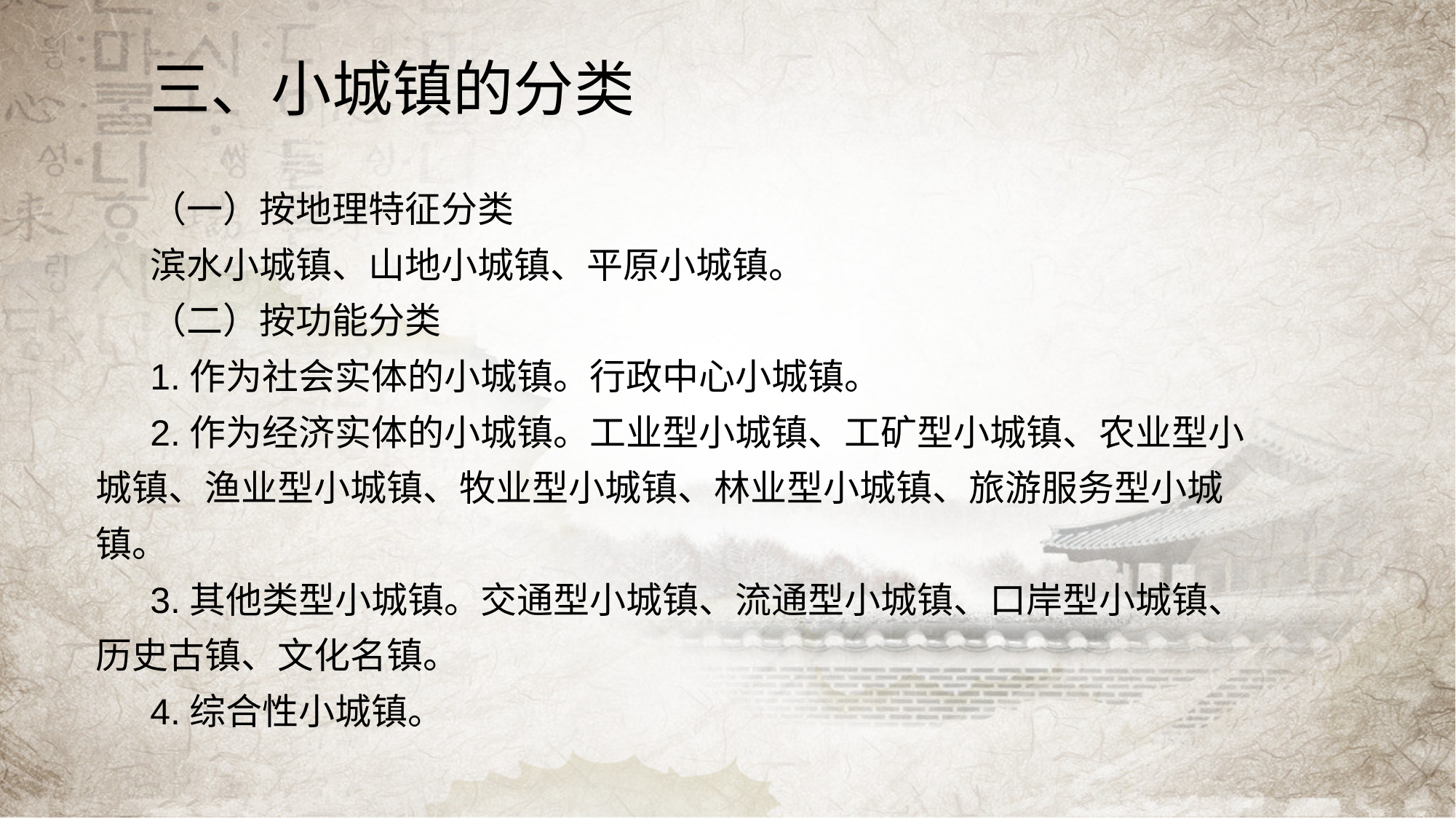

三、小城镇的分类

（一）按地理特征分类
滨水小城镇、山地小城镇、平原小城镇。
（二）按功能分类
1.作为社会实体的小城镇。行政中心小城镇。
2.作为经济实体的小城镇。工业型小城镇、工矿型小城镇、农业型小城镇、渔业型小城镇、牧业型小城镇、林业型小城镇、旅游服务型小城镇。
3.其他类型小城镇。交通型小城镇、流通型小城镇、口岸型小城镇、历史古镇、文化名镇。
4.综合性小城镇。